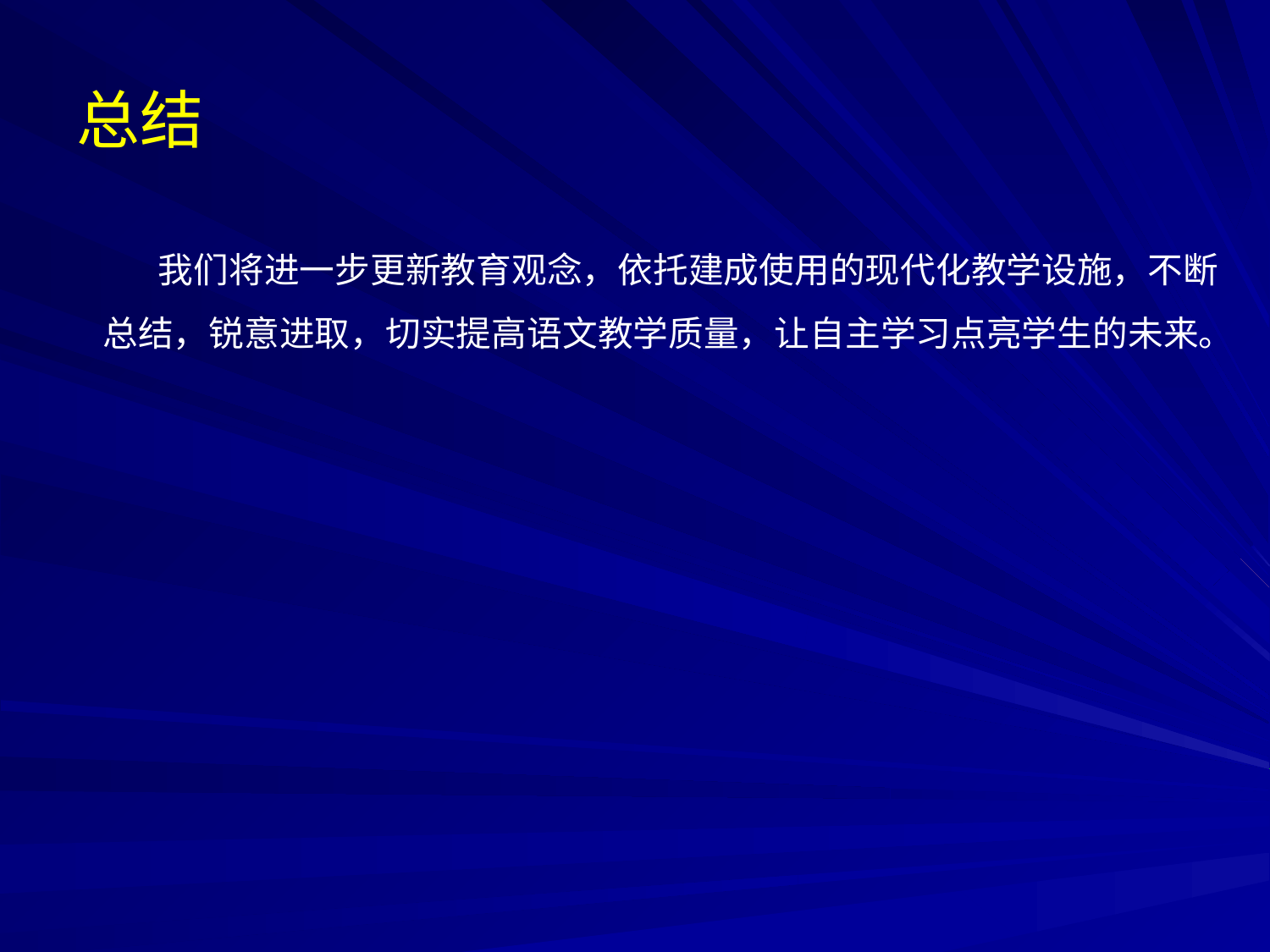

# 总结
      我们将进一步更新教育观念，依托建成使用的现代化教学设施，不断总结，锐意进取，切实提高语文教学质量，让自主学习点亮学生的未来。